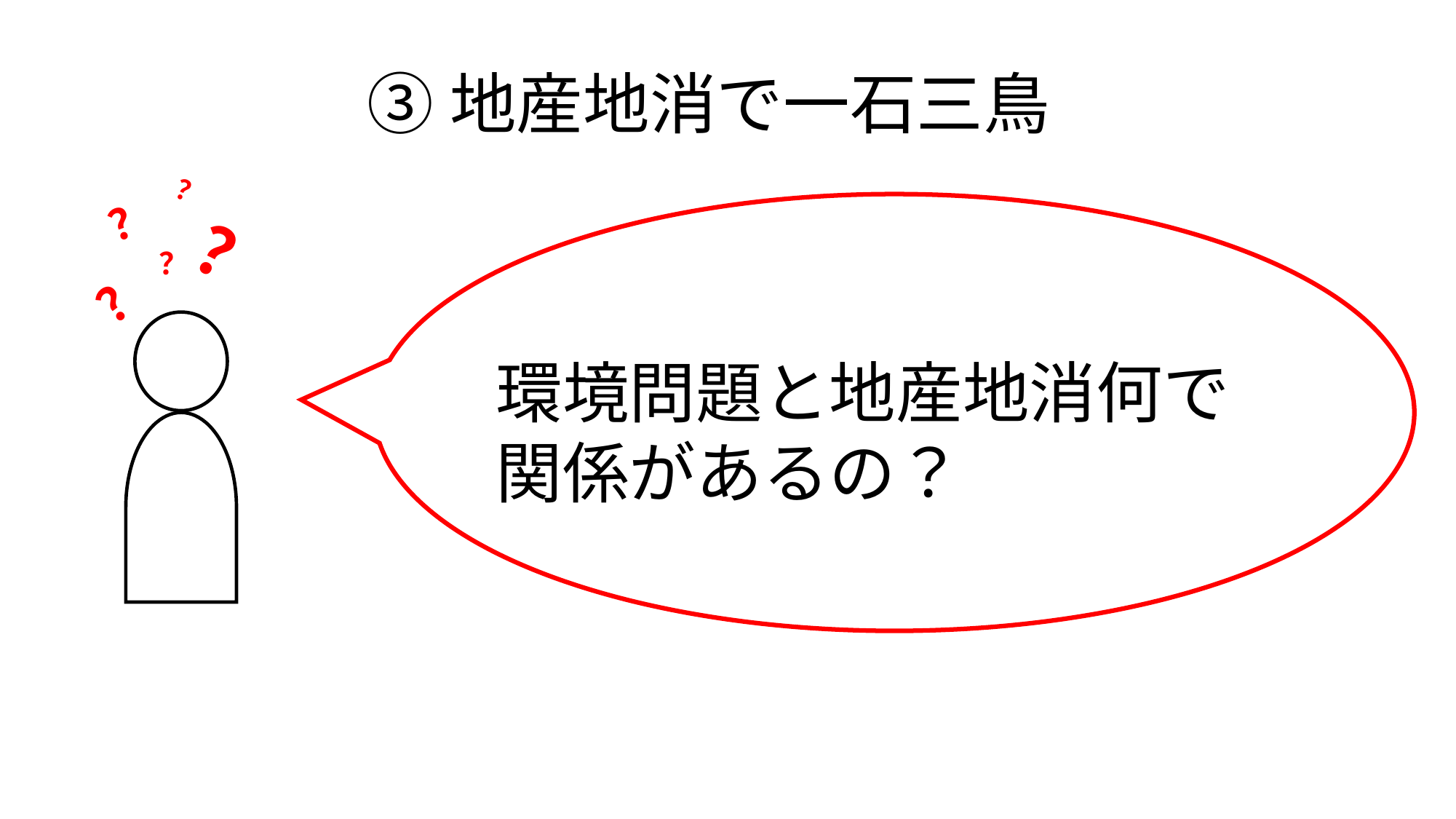

③地産地消で一石三鳥
？
？

　？

？
？

環境問題と地産地消何で関係があるの？